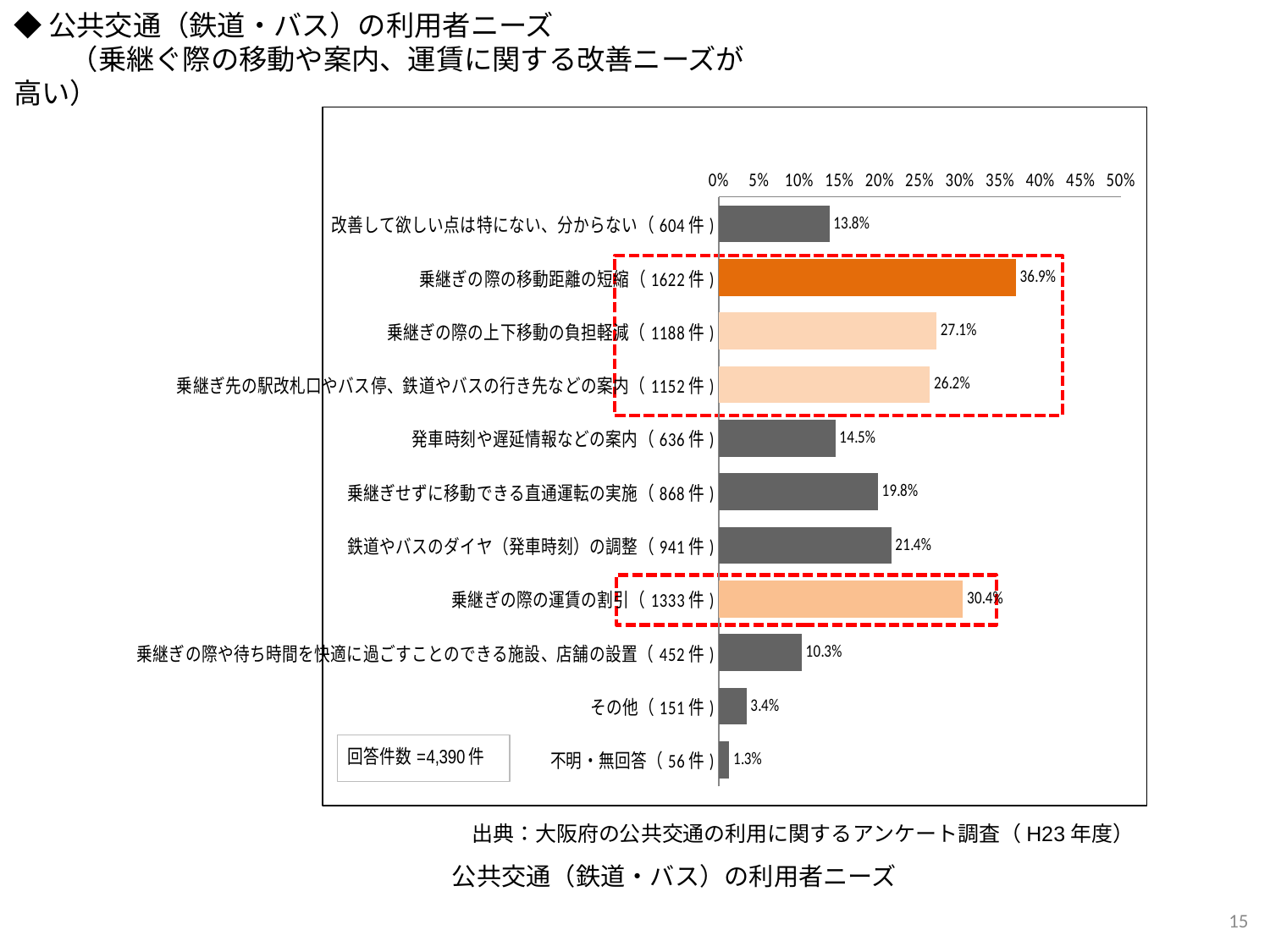

◆公共交通（鉄道・バス）の利用者ニーズ
　　（乗継ぐ際の移動や案内、運賃に関する改善ニーズが高い）

### Chart

| Category |  |
|---|---|
| 改善して欲しい点は特にない、分からない（604件) | 0.13758542141230068 |
| 乗継ぎの際の移動距離の短縮（1622件) | 0.3694760820045558 |
| 乗継ぎの際の上下移動の負担軽減（1188件) | 0.2706150341685649 |
| 乗継ぎ先の駅改札口やバス停、鉄道やバスの行き先などの案内（1152件) | 0.26241457858769934 |
| 発車時刻や遅延情報などの案内（636件) | 0.144874715261959 |
| 乗継ぎせずに移動できる直通運転の実施（868件) | 0.1977220956719818 |
| 鉄道やバスのダイヤ（発車時刻）の調整（941件) | 0.21435079726651482 |
| 乗継ぎの際の運賃の割引（1333件) | 0.3036446469248292 |
| 乗継ぎの際や待ち時間を快適に過ごすことのできる施設、店舗の設置（452件) | 0.1029612756264237 |
| その他（151件) | 0.03439635535307517 |
| 不明・無回答（56件) | 0.01275626423690205 |

出典：大阪府の公共交通の利用に関するアンケート調査（H23年度）
公共交通（鉄道・バス）の利用者ニーズ
15